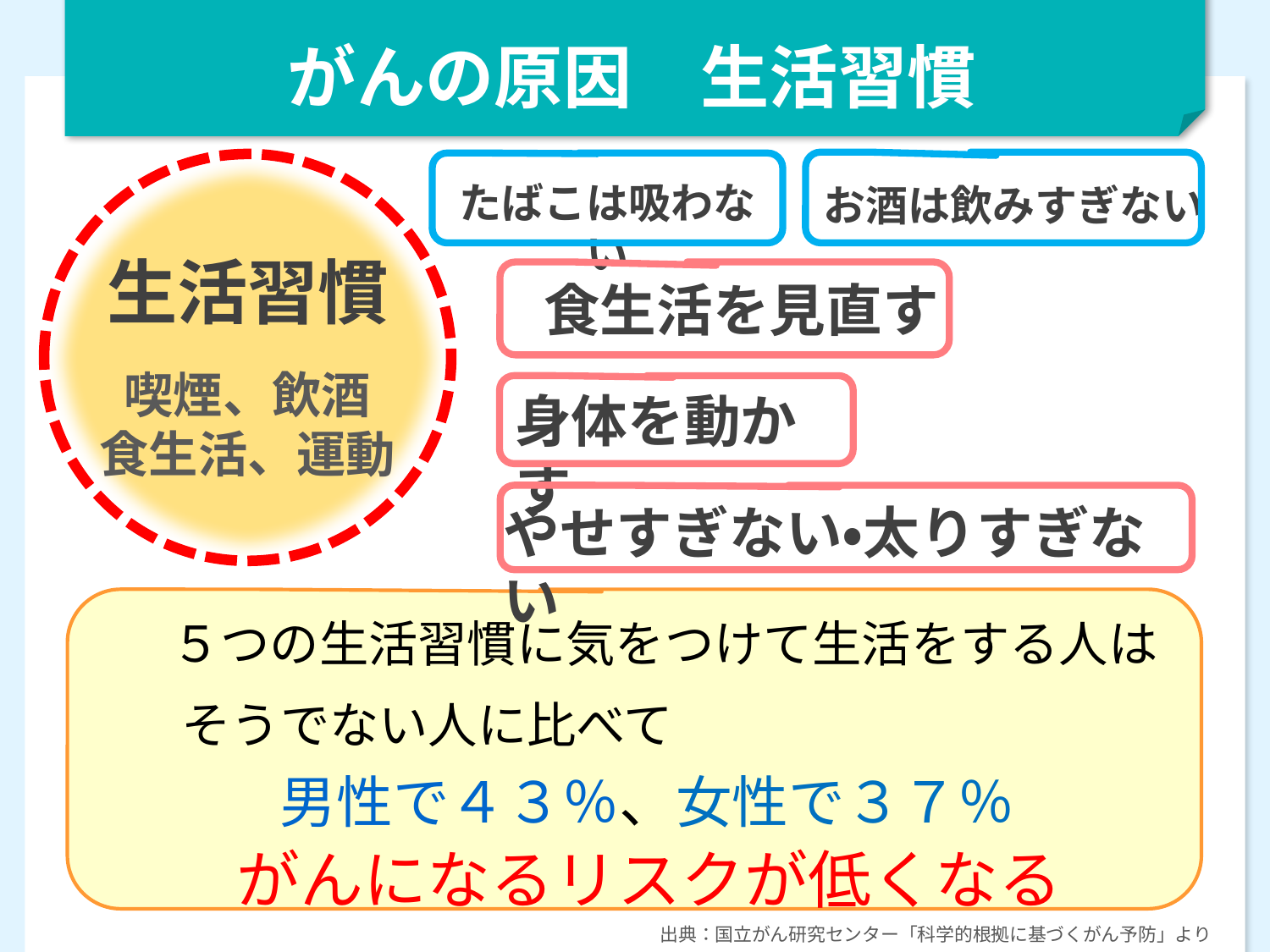

がんの原因　生活習慣

お酒は飲みすぎない

たばこは吸わない

生活習慣

喫煙、飲酒
食生活、運動

  食生活を見直す

身体を動かす

やせすぎない・太りすぎない
　   ５つの生活習慣に気をつけて生活をする人は
　　そうでない人に比べて
 男性で４３％、女性で３７％
 がんになるリスクが低くなる
出典：国立がん研究センター「科学的根拠に基づくがん予防」より